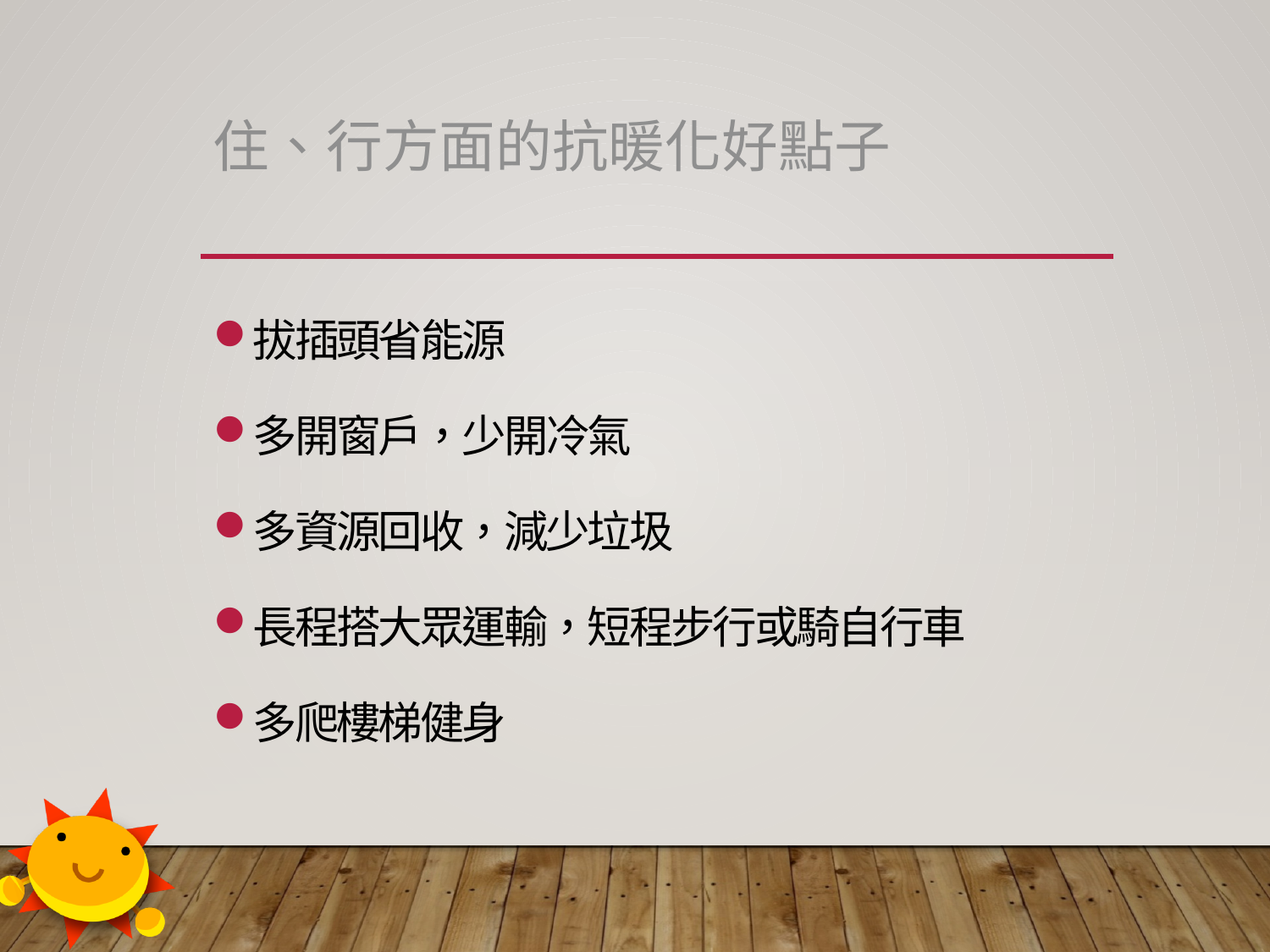

# 住、行方面的抗暖化好點子
拔插頭省能源
多開窗戶，少開冷氣
多資源回收，減少垃圾
長程搭大眾運輸，短程步行或騎自行車
多爬樓梯健身